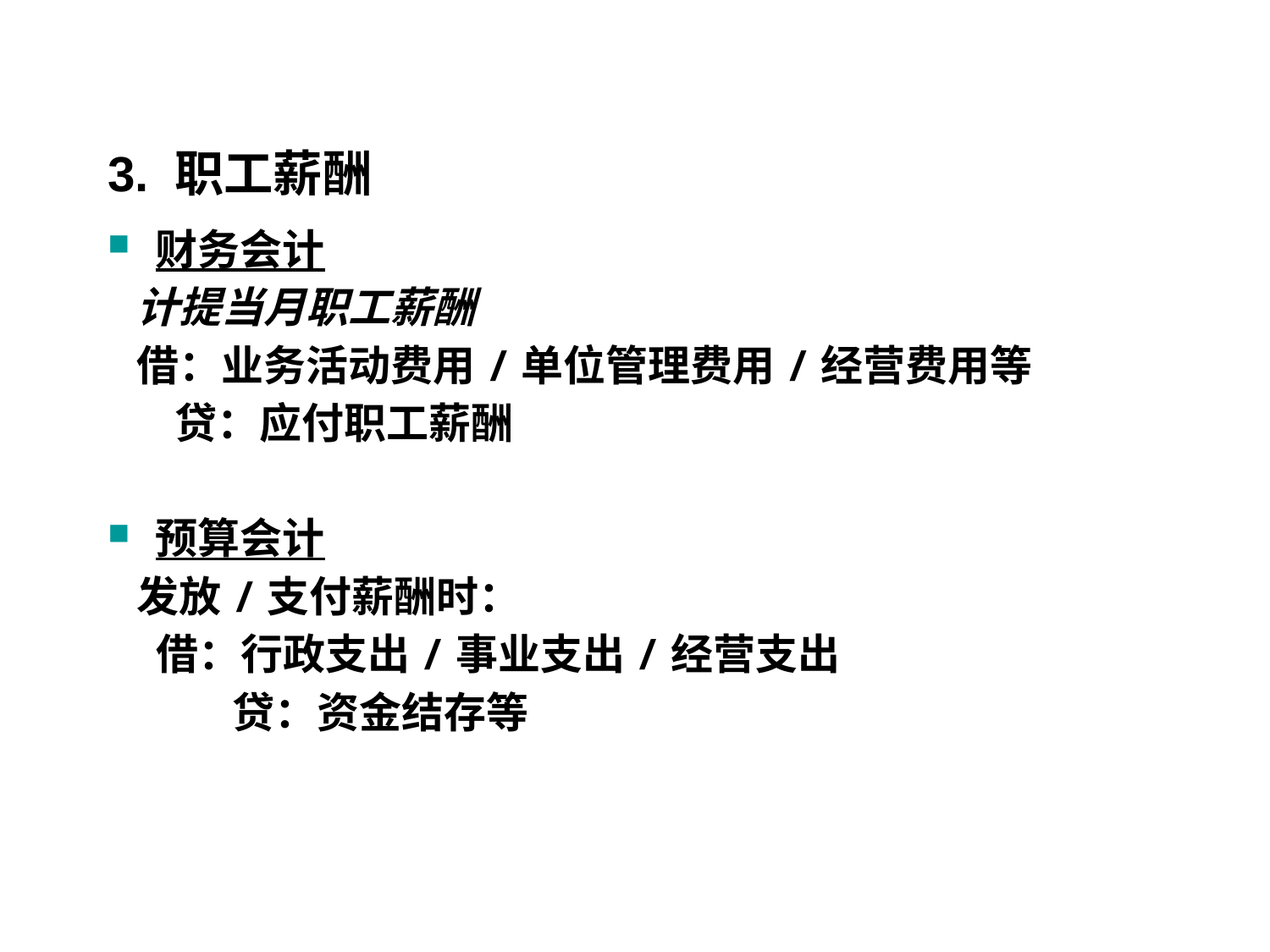

#
3. 职工薪酬
财务会计
  计提当月职工薪酬
  借：业务活动费用/单位管理费用/经营费用等
      贷：应付职工薪酬

预算会计
  发放/支付薪酬时：
    借：行政支出/事业支出/经营支出
            贷：资金结存等
97